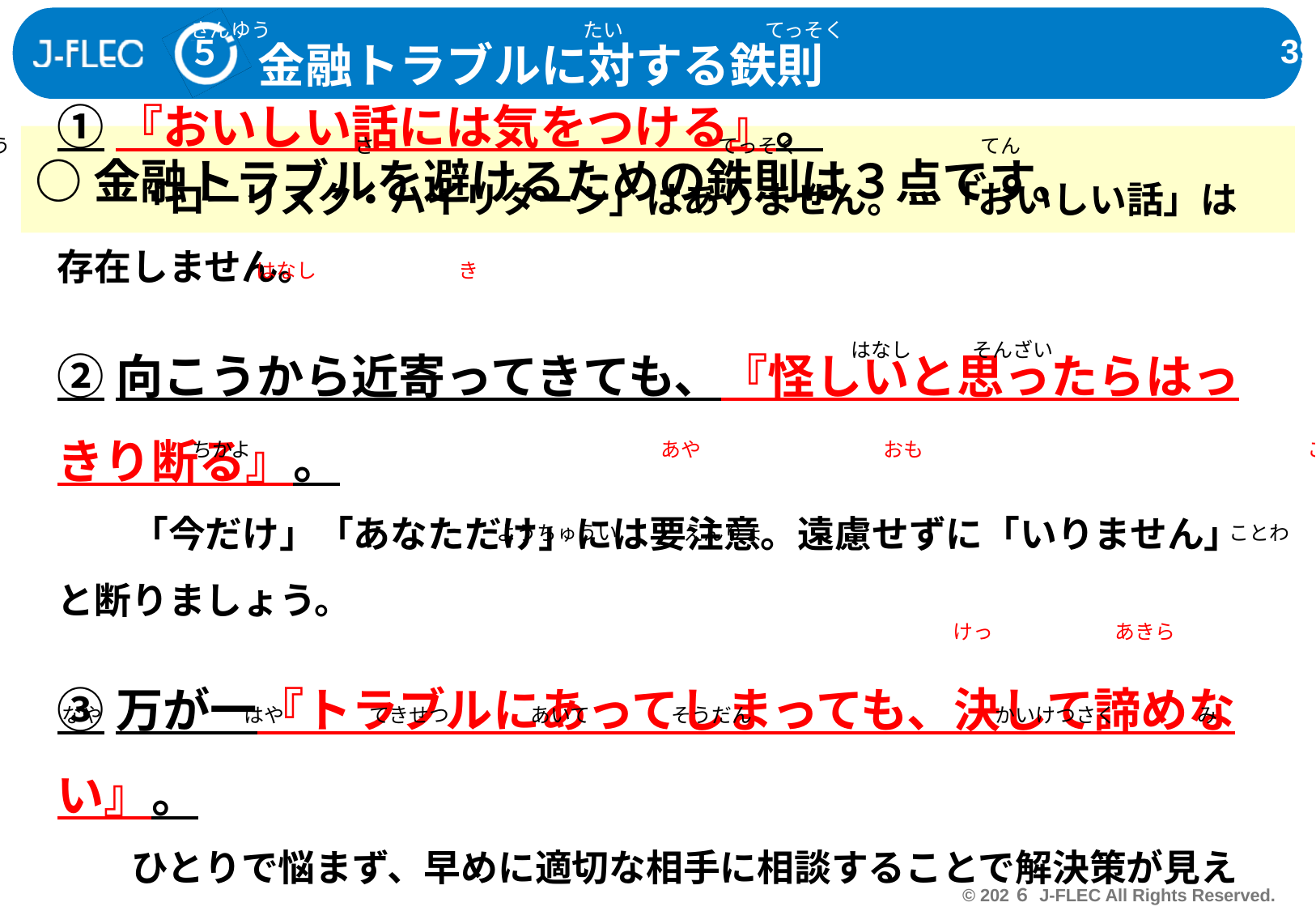

きんゆう　　　　　　　　　　　　　　  　たい　　　　　　　てっそく
５
金融トラブルに対する鉄則
○金融トラブルを避けるための鉄則は３点です。
きんゆう　　　　　　　　　　　　　　　　　さ　　　　　　　　　　　　　　　　　てっそく　　　　　　　　　てん
①『おいしい話には気をつける』。
　　「ローリスク・ハイリターン」はありません。＝「おいしい話」は存在しません。

②向こうから近寄ってきても、『怪しいと思ったらはっきり断る』。
　　「今だけ」「あなただけ」には要注意。遠慮せずに「いりません」と断りましょう。

③万が一『トラブルにあってしまっても、決して諦めない』。
　　ひとりで悩まず、早めに適切な相手に相談することで解決策が見えてきます。
はなし　　　　　　　き
はなし　　　そんざい
む　　　　　　　　　　　　　 ちかよ　　　　　　　　　　　　　　　　　　　　 あや　　　　　　　　　おも　　　　　　　　　　　　　　　　　　　ことわ
いま　　　　　　　　　　　　　　　　　　　　　　　　　　 ようちゅうい　　　 えんりょ　　　　　　　　　　　　　　　　　　　　　　　ことわ
まん　　　　　　　　　　　　　　　　　　　　　　　　　　　　　　　　　　　　　　　　　　　　　　　　　けっ　　　　　　あきら
なや　　　　　　　はや　　　　 てきせつ　　　　あいて　　　　そうだん　　　　　　　　　　　　かいけつさく　　　　み